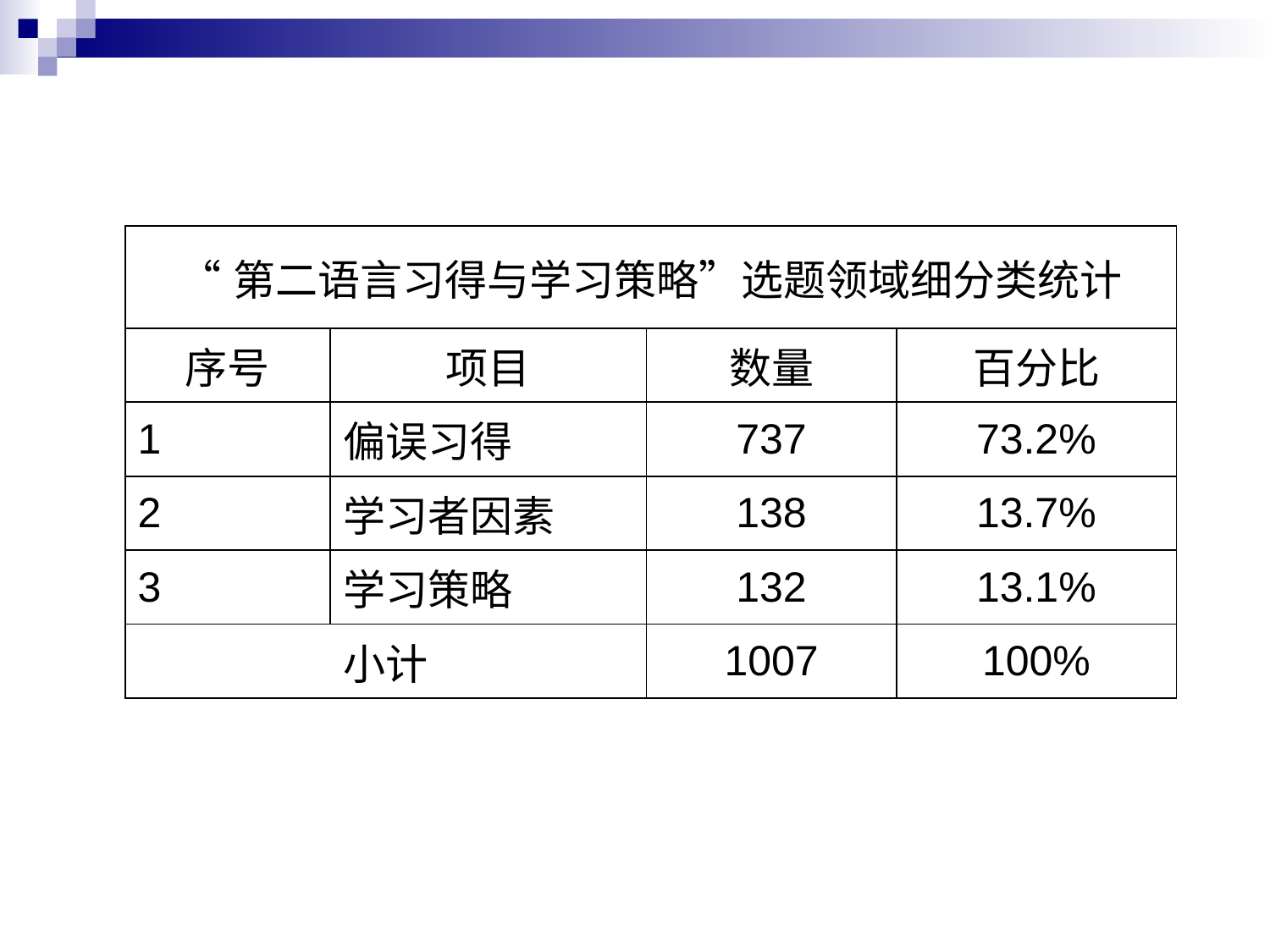

| “第二语言习得与学习策略”选题领域细分类统计 |  |  |  |
| --- | --- | --- | --- |
| 序号 | 项目 | 数量 | 百分比 |
| 1 | 偏误习得 | 737 | 73.2% |
| 2 | 学习者因素 | 138 | 13.7% |
| 3 | 学习策略 | 132 | 13.1% |
| 小计 |  | 1007 | 100% |